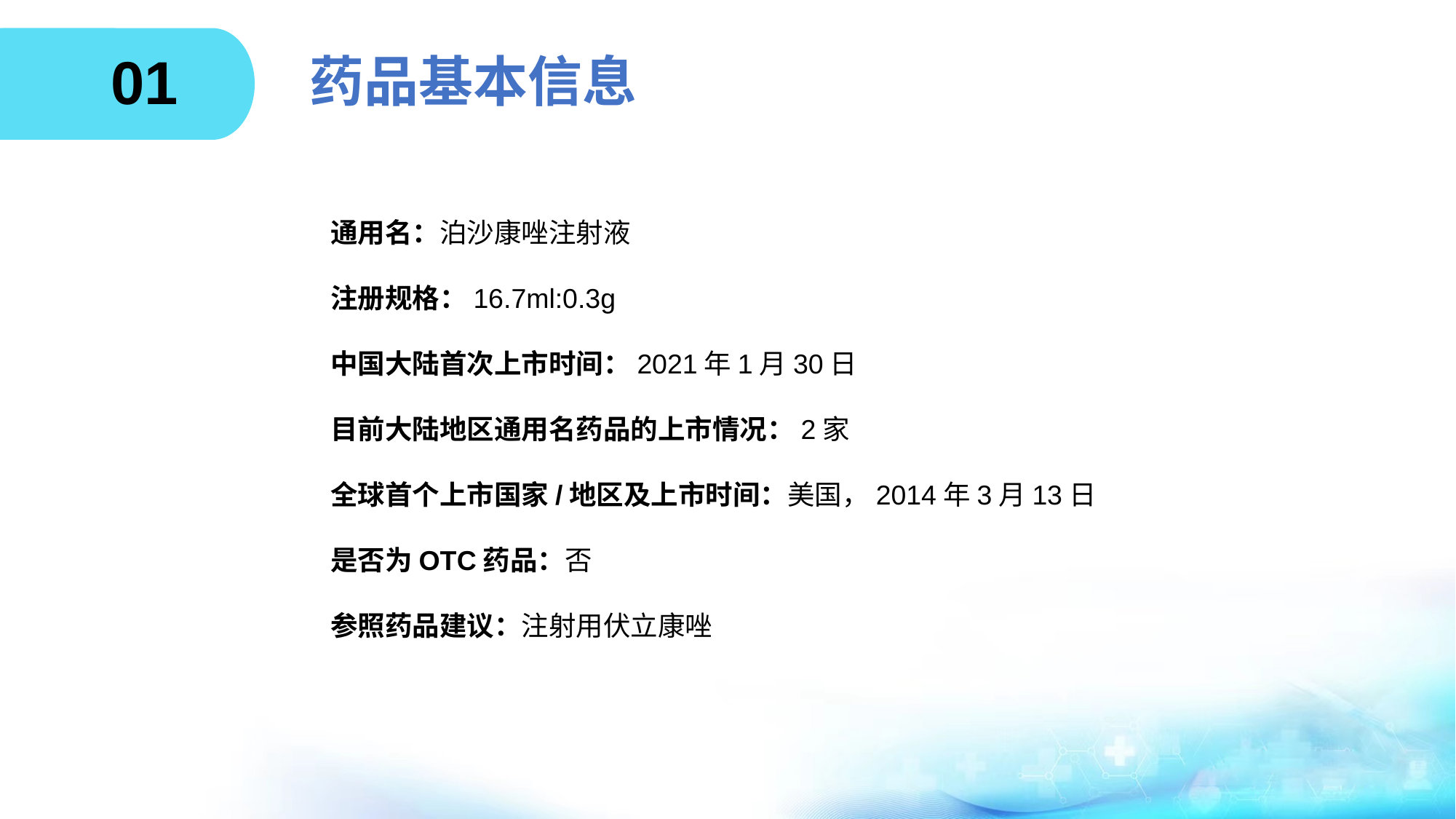

01
# 药品基本信息
通用名：泊沙康唑注射液
注册规格：16.7ml:0.3g
中国大陆首次上市时间：2021年1月30日
目前大陆地区通用名药品的上市情况：2家
全球首个上市国家/地区及上市时间：美国，2014年3月13日
是否为OTC药品：否
参照药品建议：注射用伏立康唑